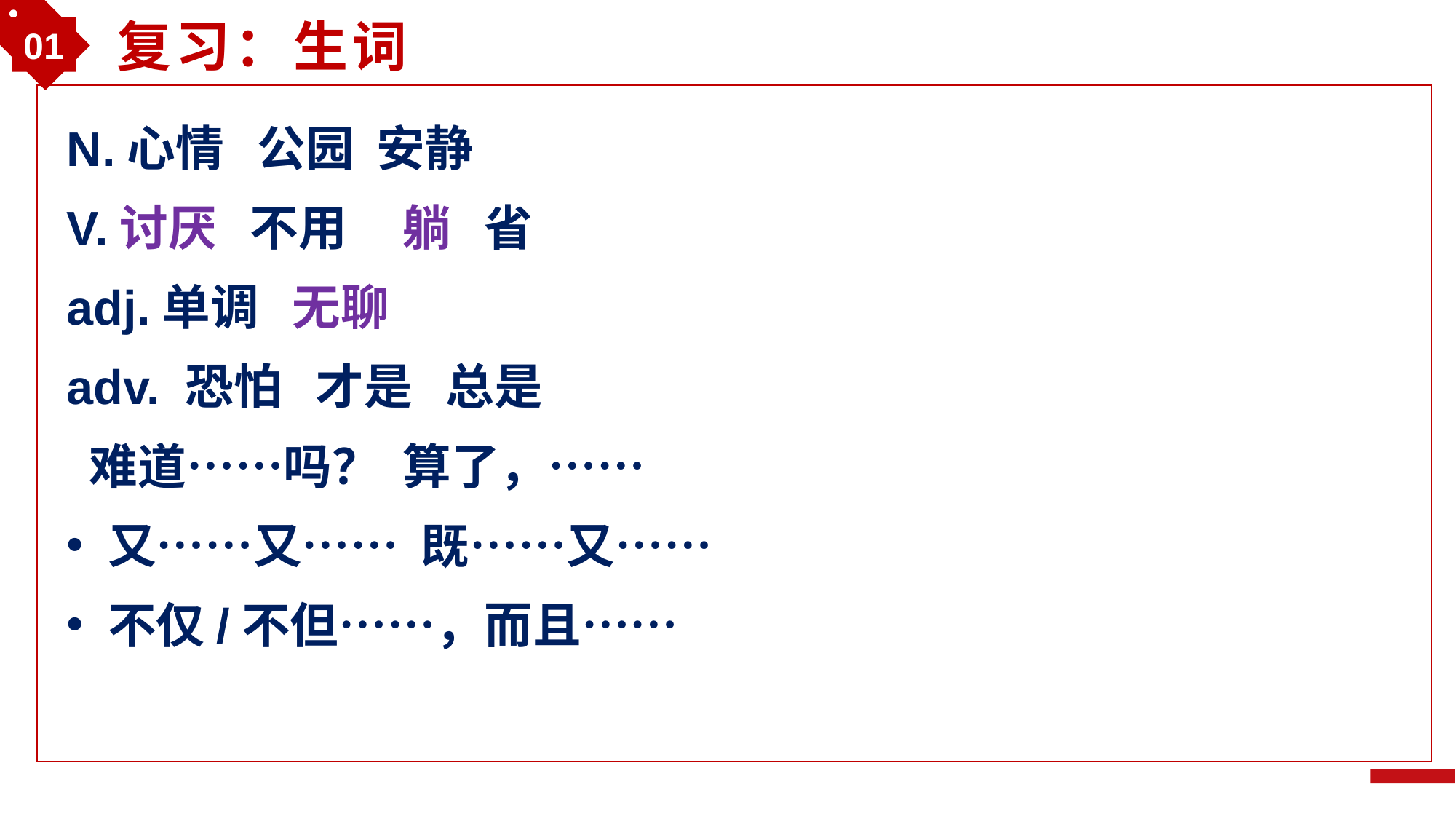

01
复习：生词

N.心情   公园  安静
V.讨厌   不用     躺   省
adj.单调   无聊
adv. 恐怕   才是   总是
 难道……吗？  算了，……
又……又……  既……又……
不仅/不但……，而且……